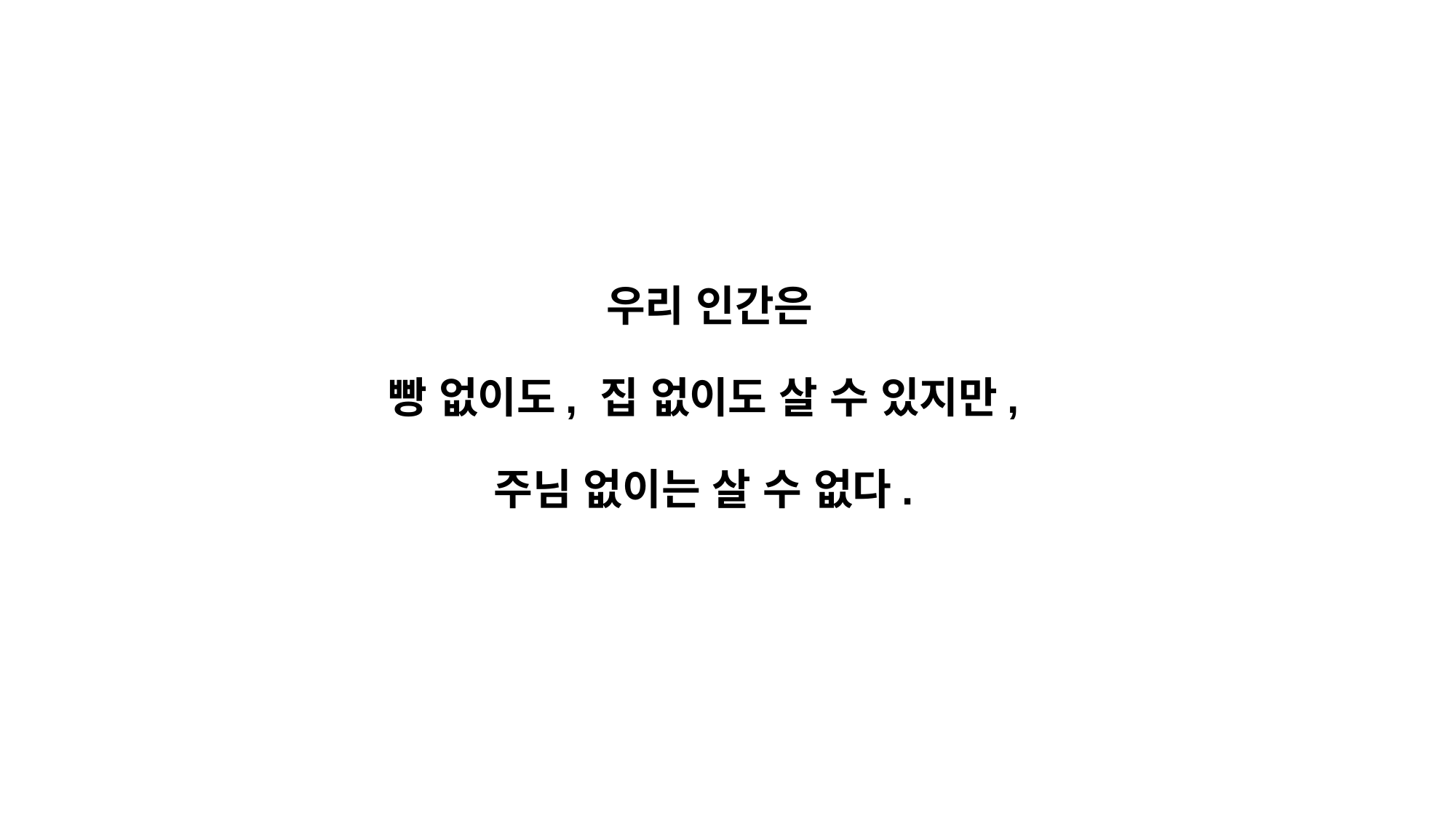

우리 인간은
빵 없이도, 집 없이도 살 수 있지만,
주님 없이는 살 수 없다.